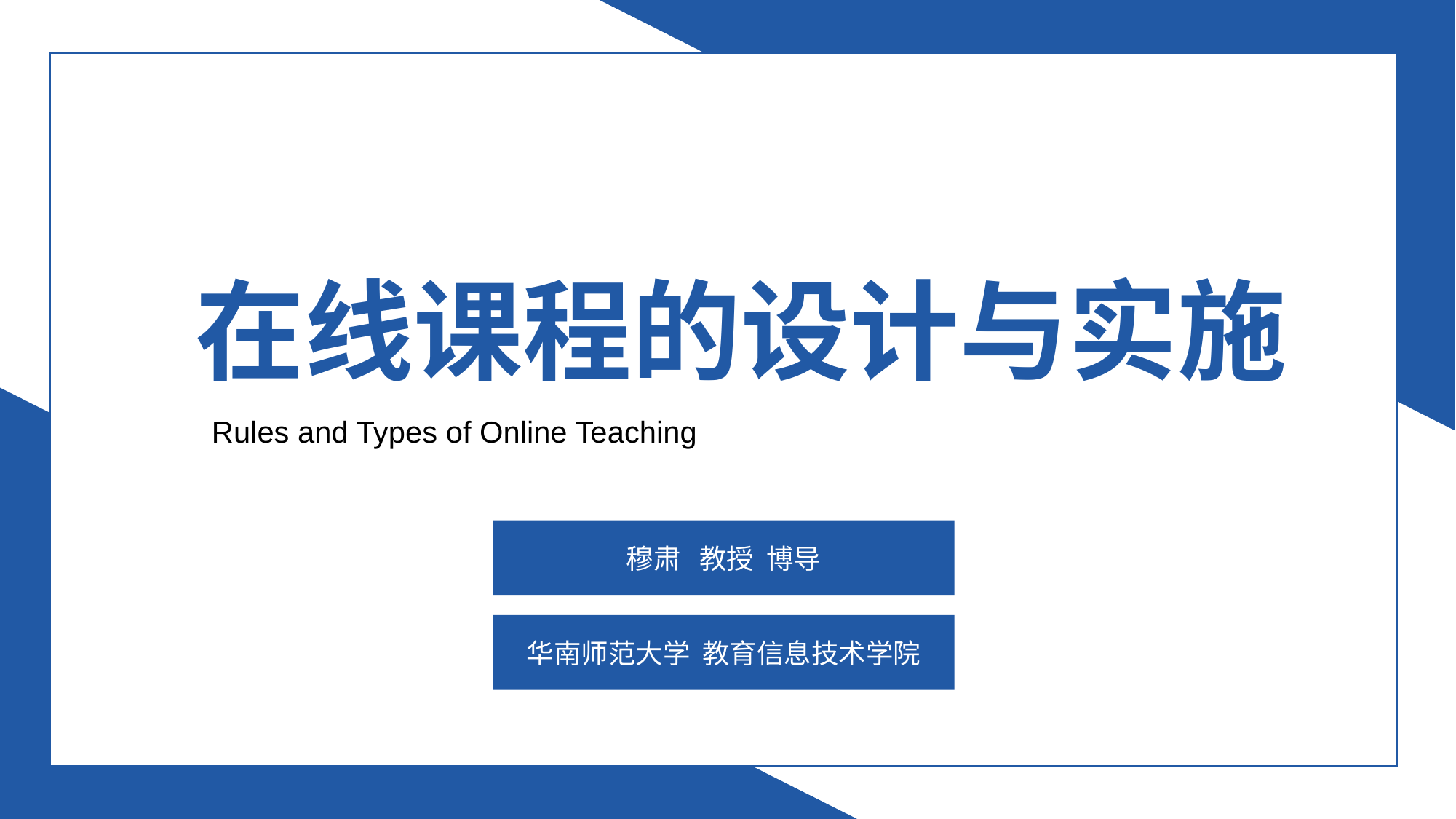

在线课程的设计与实施

Rules and Types of Online Teaching
穆肃   教授  博导
华南师范大学  教育信息技术学院